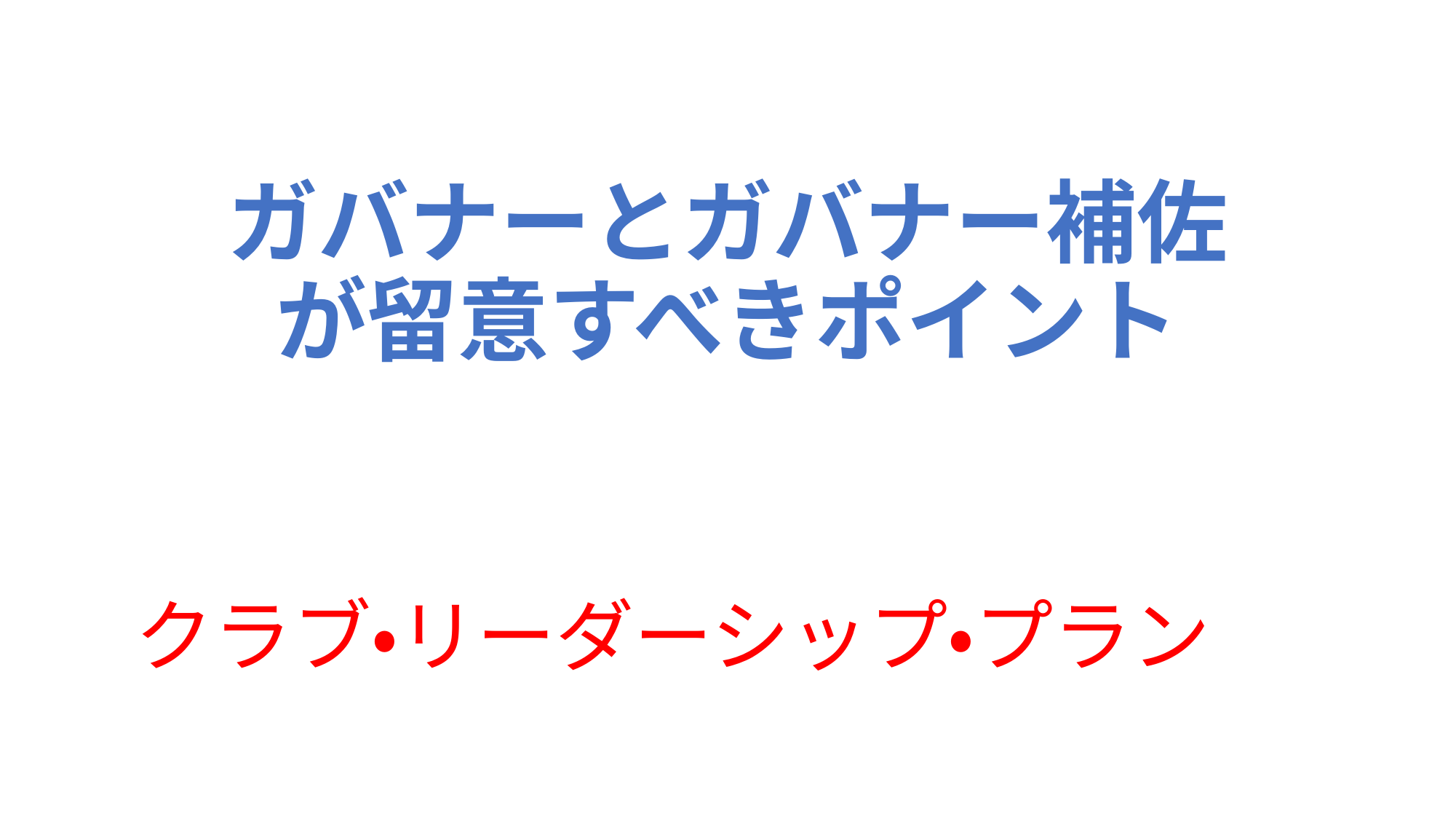

# ガバナーとガバナー補佐が留意すべきポイント

クラブ・リーダーシップ・プラン